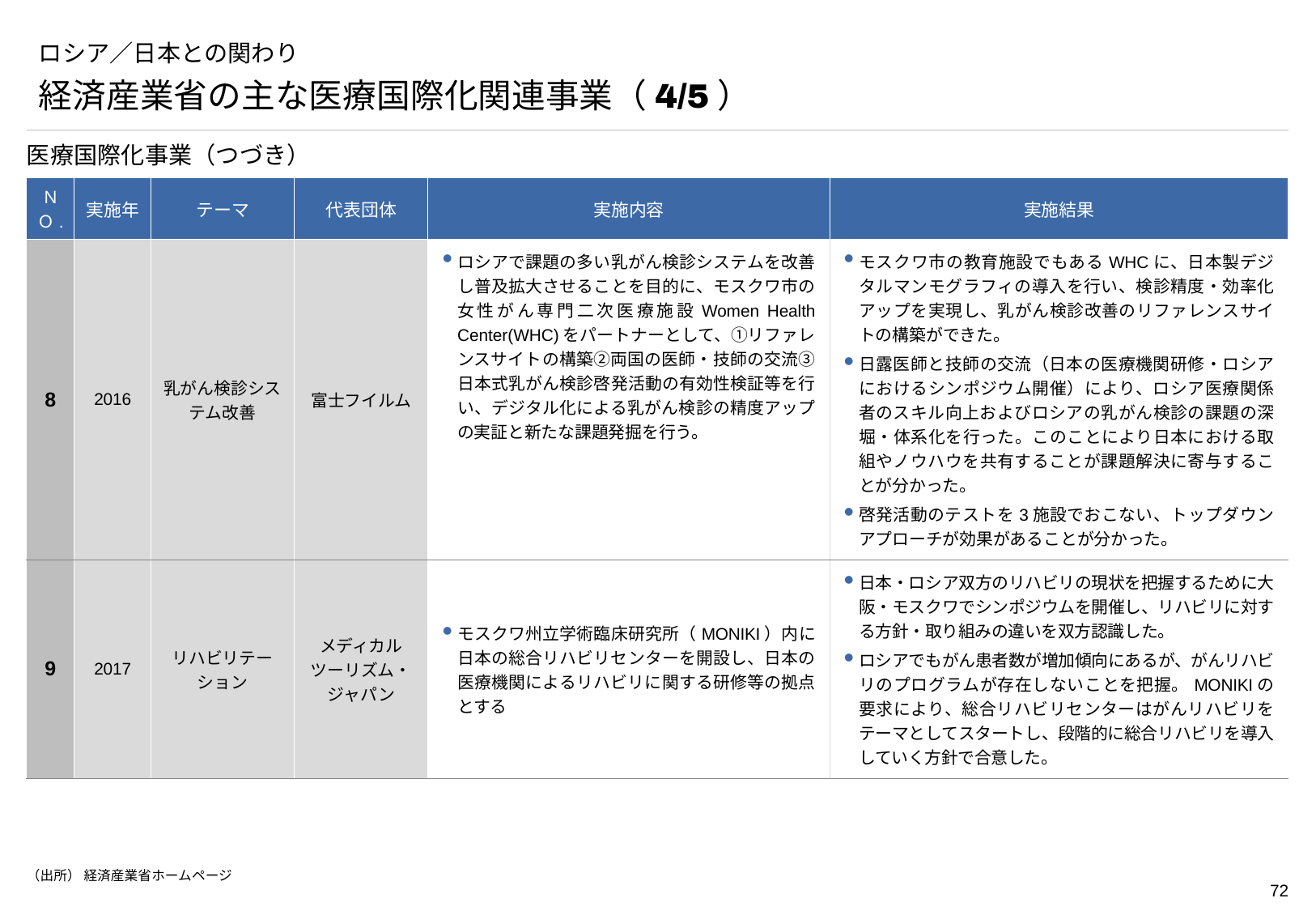

# ロシア／日本との関わり
経済産業省の主な医療国際化関連事業（4/5）
医療国際化事業（つづき）
| ＮＯ. | 実施年 | テーマ | 代表団体 | 実施内容 | 実施結果 |
| --- | --- | --- | --- | --- | --- |
| 8 | 2016 | 乳がん検診システム改善 | 富士フイルム | ロシアで課題の多い乳がん検診システムを改善し普及拡大させることを目的に、モスクワ市の女性がん専門二次医療施設Women Health Center(WHC)をパートナーとして、①リファレンスサイトの構築②両国の医師・技師の交流③日本式乳がん検診啓発活動の有効性検証等を行い、デジタル化による乳がん検診の精度アップの実証と新たな課題発掘を行う。 | モスクワ市の教育施設でもあるWHCに、日本製デジタルマンモグラフィの導入を行い、検診精度・効率化アップを実現し、乳がん検診改善のリファレンスサイトの構築ができた。 日露医師と技師の交流（日本の医療機関研修・ロシアにおけるシンポジウム開催）により、ロシア医療関係者のスキル向上およびロシアの乳がん検診の課題の深堀・体系化を行った。このことにより日本における取組やノウハウを共有することが課題解決に寄与することが分かった。 啓発活動のテストを3施設でおこない、トップダウンアプローチが効果があることが分かった。 |
| 9 | 2017 | リハビリテーション | メディカルツーリズム・ジャパン | モスクワ州立学術臨床研究所（MONIKI）内に日本の総合リハビリセンターを開設し、日本の医療機関によるリハビリに関する研修等の拠点とする | 日本・ロシア双方のリハビリの現状を把握するために大阪・モスクワでシンポジウムを開催し、リハビリに対する方針・取り組みの違いを双方認識した。 ロシアでもがん患者数が増加傾向にあるが、がんリハビリのプログラムが存在しないことを把握。MONIKIの要求により、総合リハビリセンターはがんリハビリをテーマとしてスタートし、段階的に総合リハビリを導入していく方針で合意した。 |
（出所） 経済産業省ホームページ